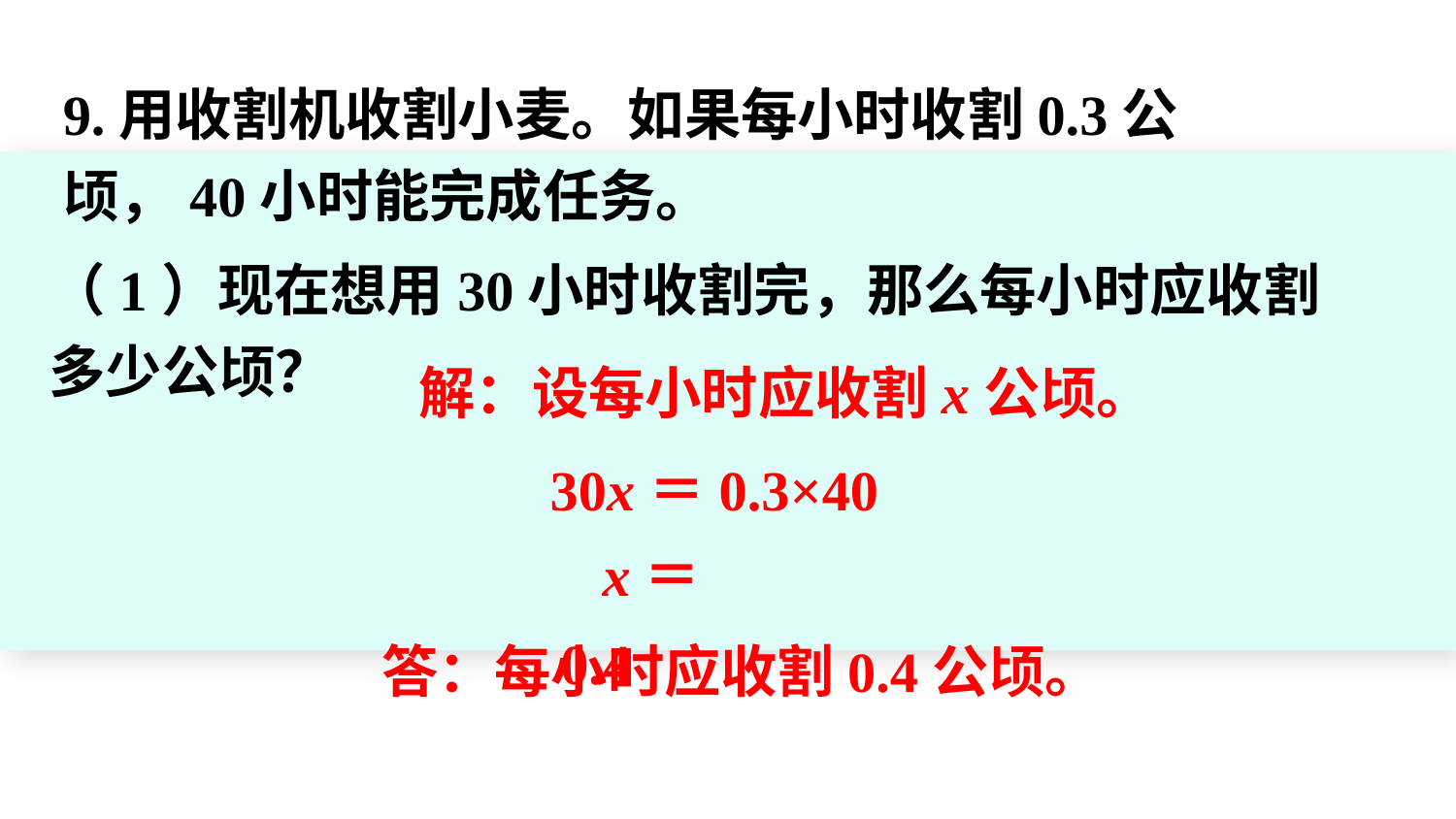

9.用收割机收割小麦。如果每小时收割0.3公顷，40小时能完成任务。
（1）现在想用30小时收割完，那么每小时应收割多少公顷？
    解：设每小时应收割x公顷。
 30x＝0.3×40
   x＝0.4
答：每小时应收割0.4公顷。